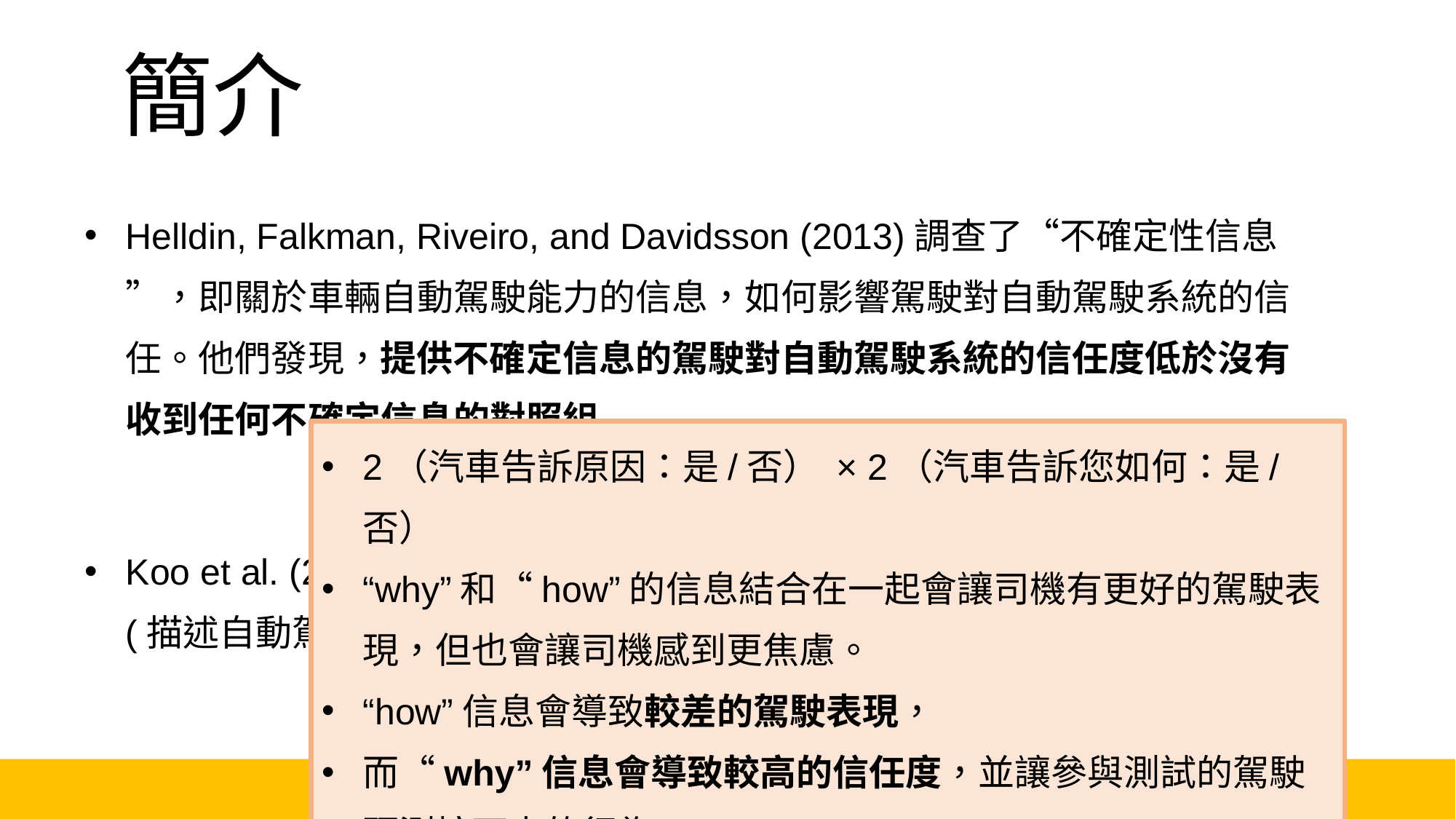

# 簡介
Helldin, Falkman, Riveiro, and Davidsson (2013)調查了“不確定性信息”，即關於車輛自動駕駛能力的信息，如何影響駕駛對自動駕駛系統的信任。他們發現，提供不確定信息的駕駛對自動駕駛系統的信任度低於沒有收到任何不確定信息的對照組

Koo et al. (2014)研究了“why”信息(例如前方有障礙物)和“how”信息(描述自動駕駛汽車的動作(例如自動駕駛汽車正在剎車)對駕駛員的影響。
2（汽車告訴原因：是/否） × 2（汽車告訴您如何：是/否）
“why”和“how”的信息結合在一起會讓司機有更好的駕駛表現，但也會讓司機感到更焦慮。
“how”信息會導致較差的駕駛表現，
而“why”信息會導致較高的信任度，並讓參與測試的駕駛預測接下來的行為

3